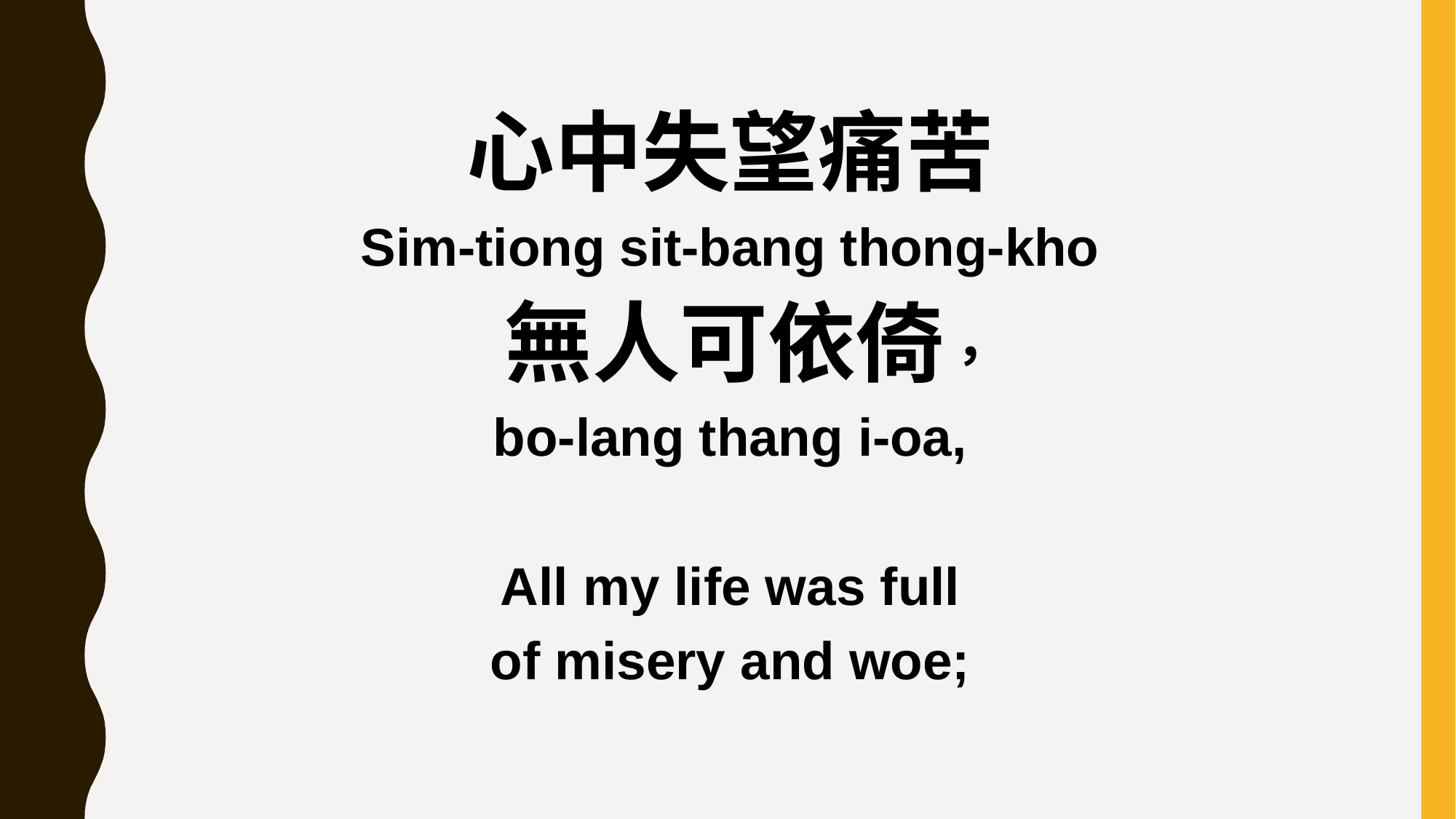

心中失望痛苦
Sim-tiong sit-bang thong-kho
 無人可依倚，
bo-lang thang i-oa,

All my life was full
of misery and woe;